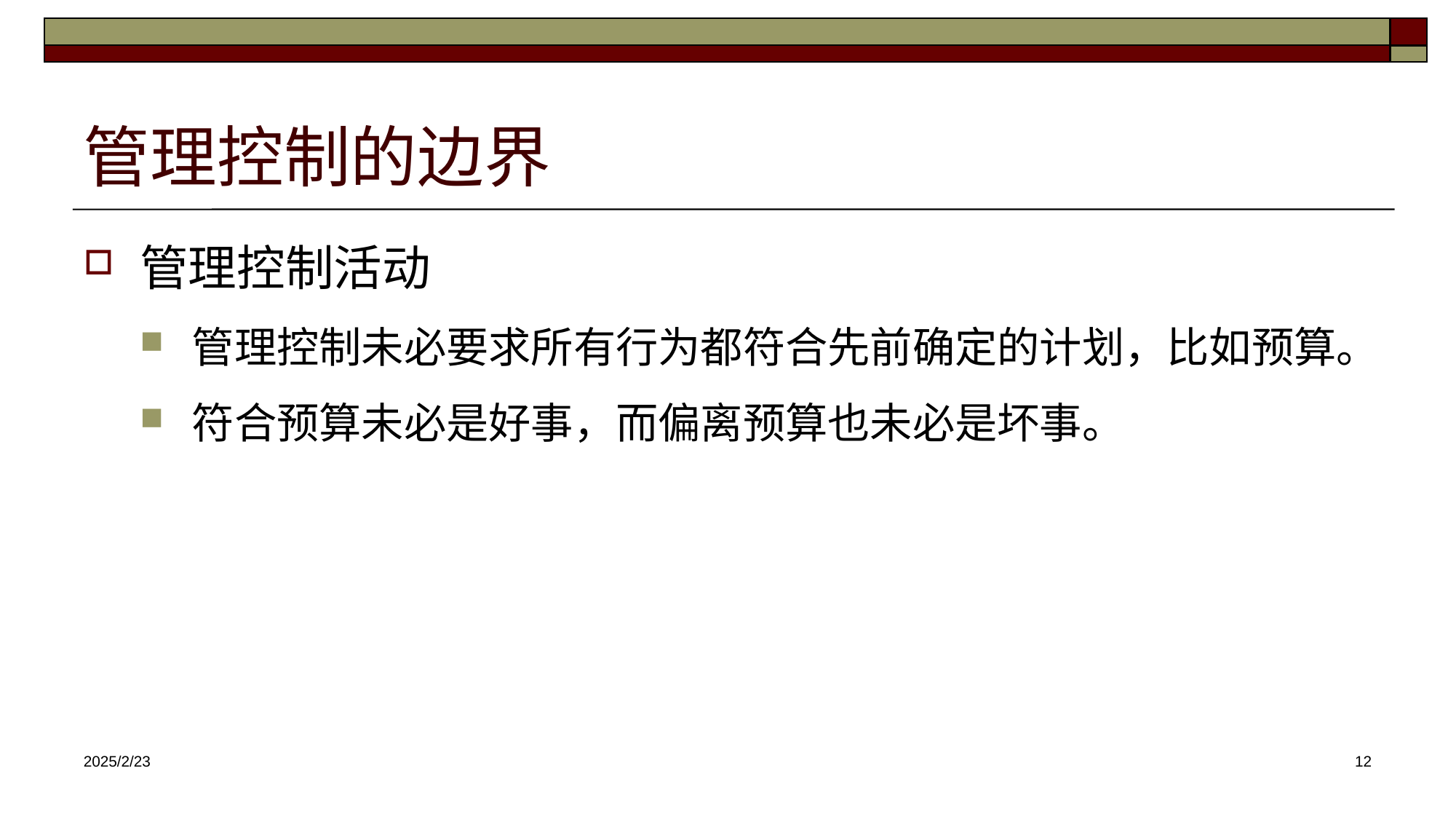

# 管理控制的边界
管理控制活动
管理控制未必要求所有行为都符合先前确定的计划，比如预算。
符合预算未必是好事，而偏离预算也未必是坏事。
2025/2/23
12